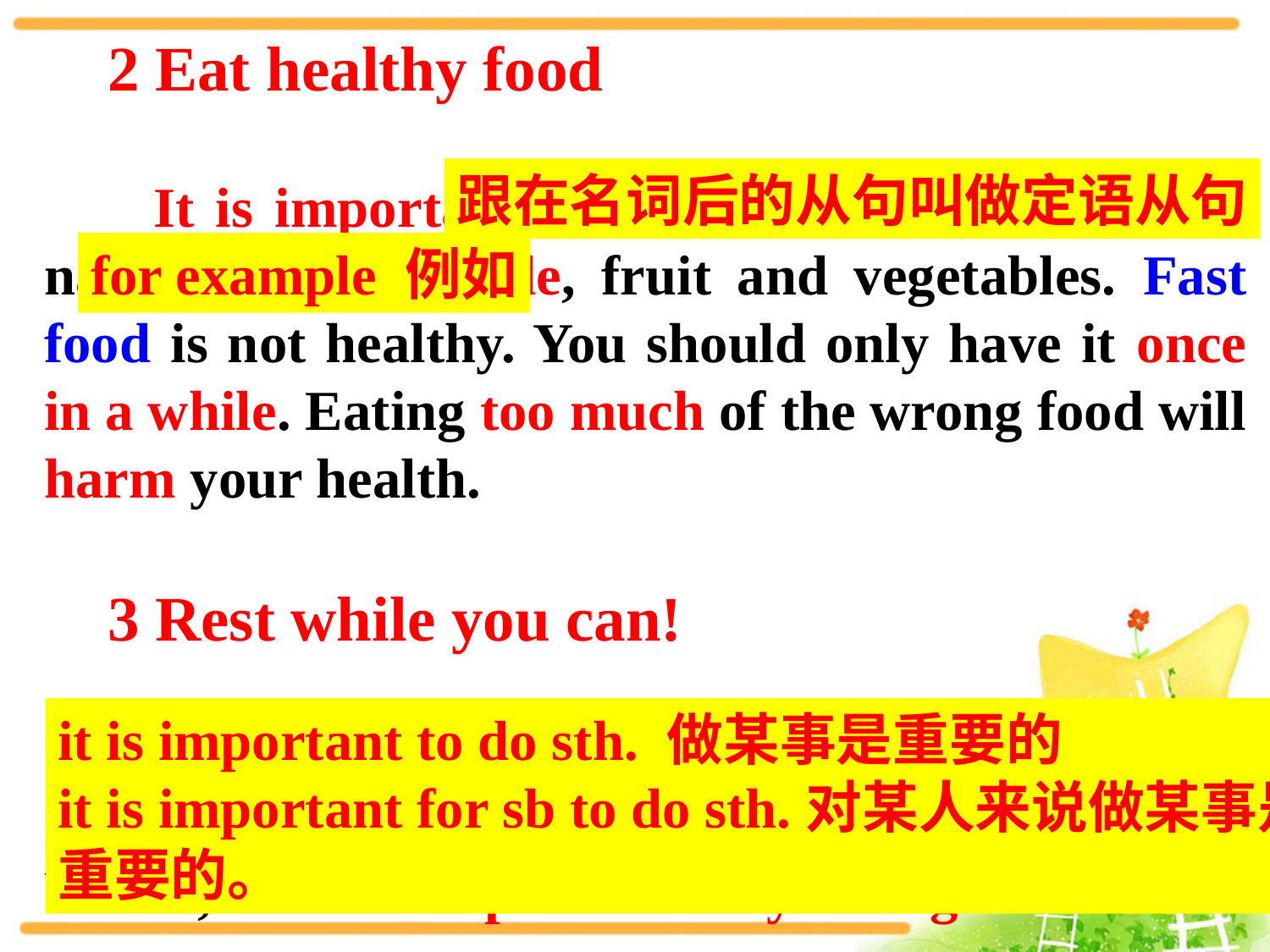

2 Eat healthy food

     It is important to eat food that is fresh and natural, for example, fruit and vegetables. Fast food is not healthy. You should only have it once in a while. Eating too much of the wrong food will harm your health.

    3 Rest while you can!

    When we were babies, we slept for much of the night. Teenagers do not need as much sleep as babies, but it is important for you to get about
跟在名词后的从句叫做定语从句
for example 例如
it is important to do sth. 做某事是重要的
it is important for sb to do sth.对某人来说做某事是
重要的。